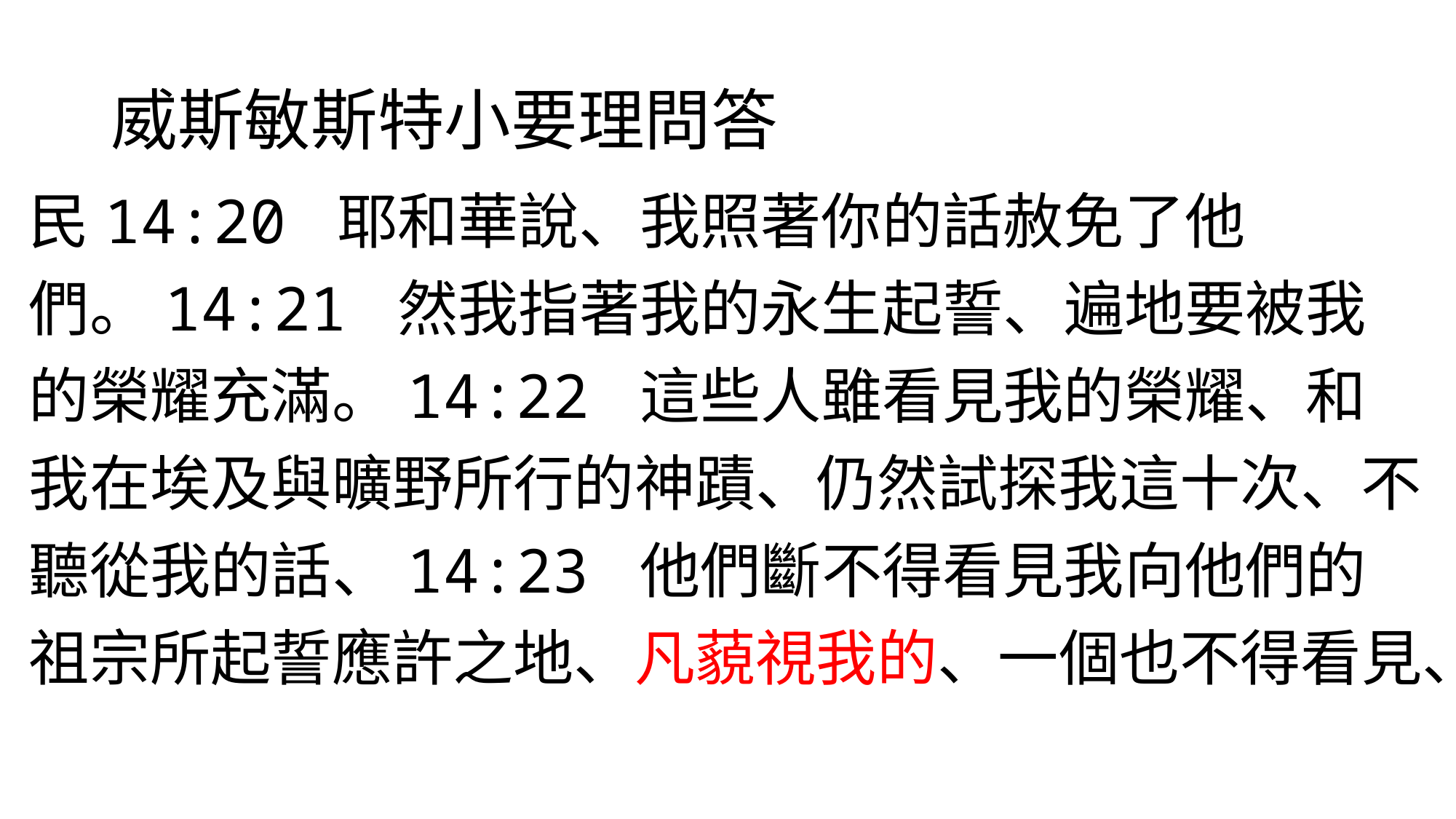

# 威斯敏斯特小要理問答
民14:20 耶和華說、我照著你的話赦免了他們。14:21 然我指著我的永生起誓、遍地要被我的榮耀充滿。14:22 這些人雖看見我的榮耀、和我在埃及與曠野所行的神蹟、仍然試探我這十次、不聽從我的話、14:23 他們斷不得看見我向他們的祖宗所起誓應許之地、凡藐視我的、一個也不得看見、